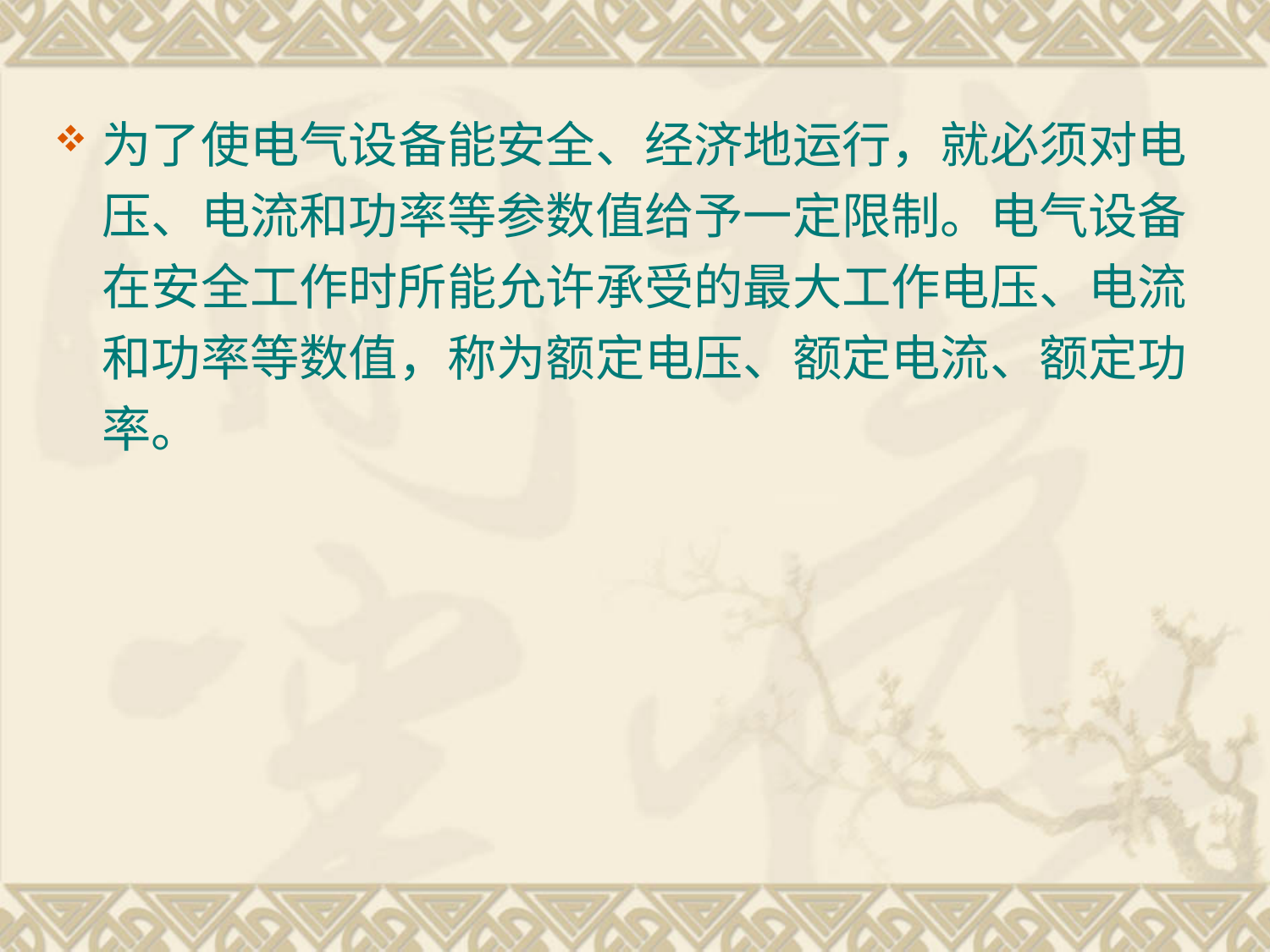

为了使电气设备能安全、经济地运行，就必须对电压、电流和功率等参数值给予一定限制。电气设备在安全工作时所能允许承受的最大工作电压、电流和功率等数值，称为额定电压、额定电流、额定功率。